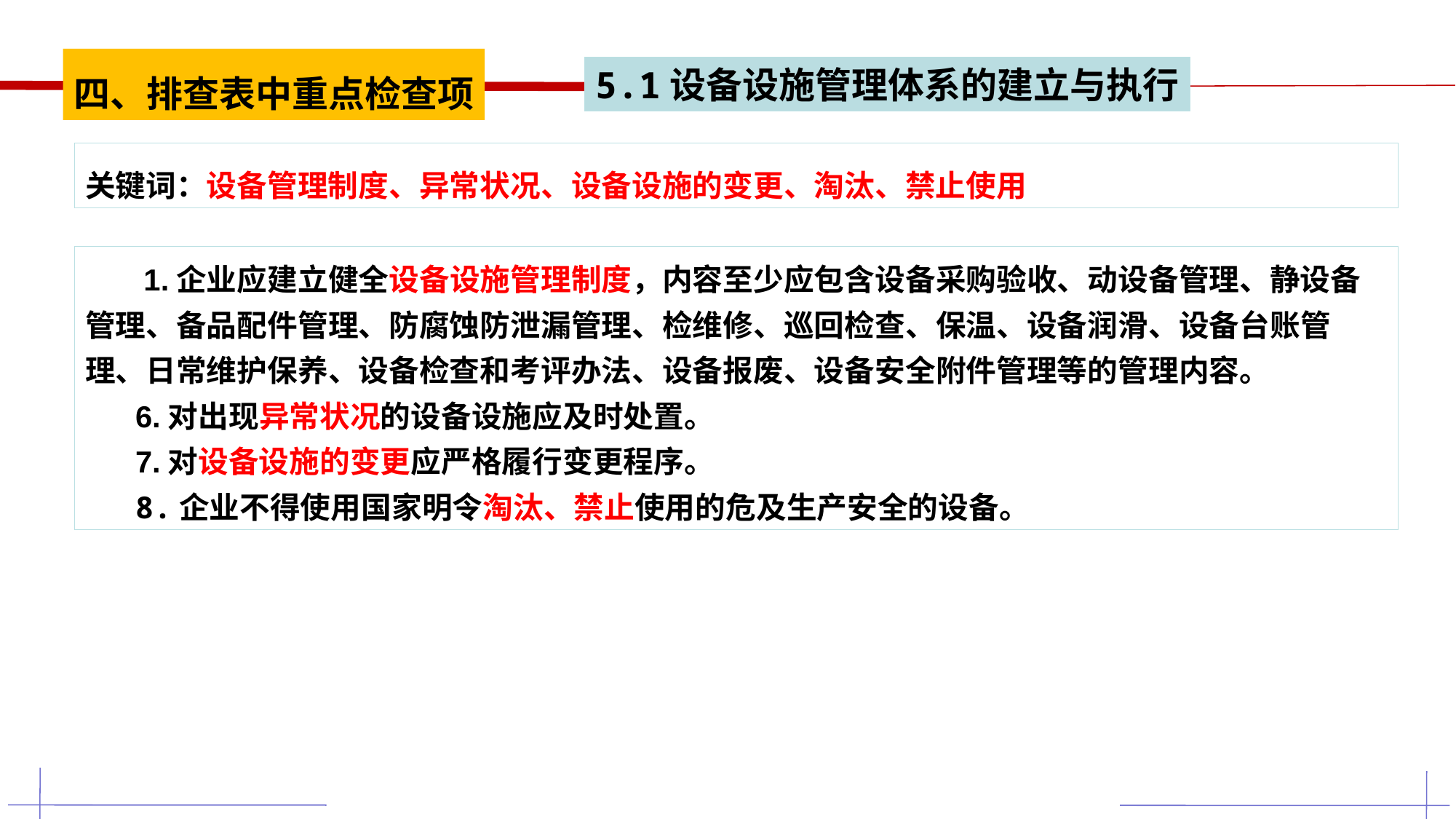

四、排查表中重点检查项
5.1设备设施管理体系的建立与执行
关键词：设备管理制度、异常状况、设备设施的变更、淘汰、禁止使用
       1.企业应建立健全设备设施管理制度，内容至少应包含设备采购验收、动设备管理、静设备管理、备品配件管理、防腐蚀防泄漏管理、检维修、巡回检查、保温、设备润滑、设备台账管理、日常维护保养、设备检查和考评办法、设备报废、设备安全附件管理等的管理内容。
      6.对出现异常状况的设备设施应及时处置。
      7.对设备设施的变更应严格履行变更程序。
      8.企业不得使用国家明令淘汰、禁止使用的危及生产安全的设备。
97